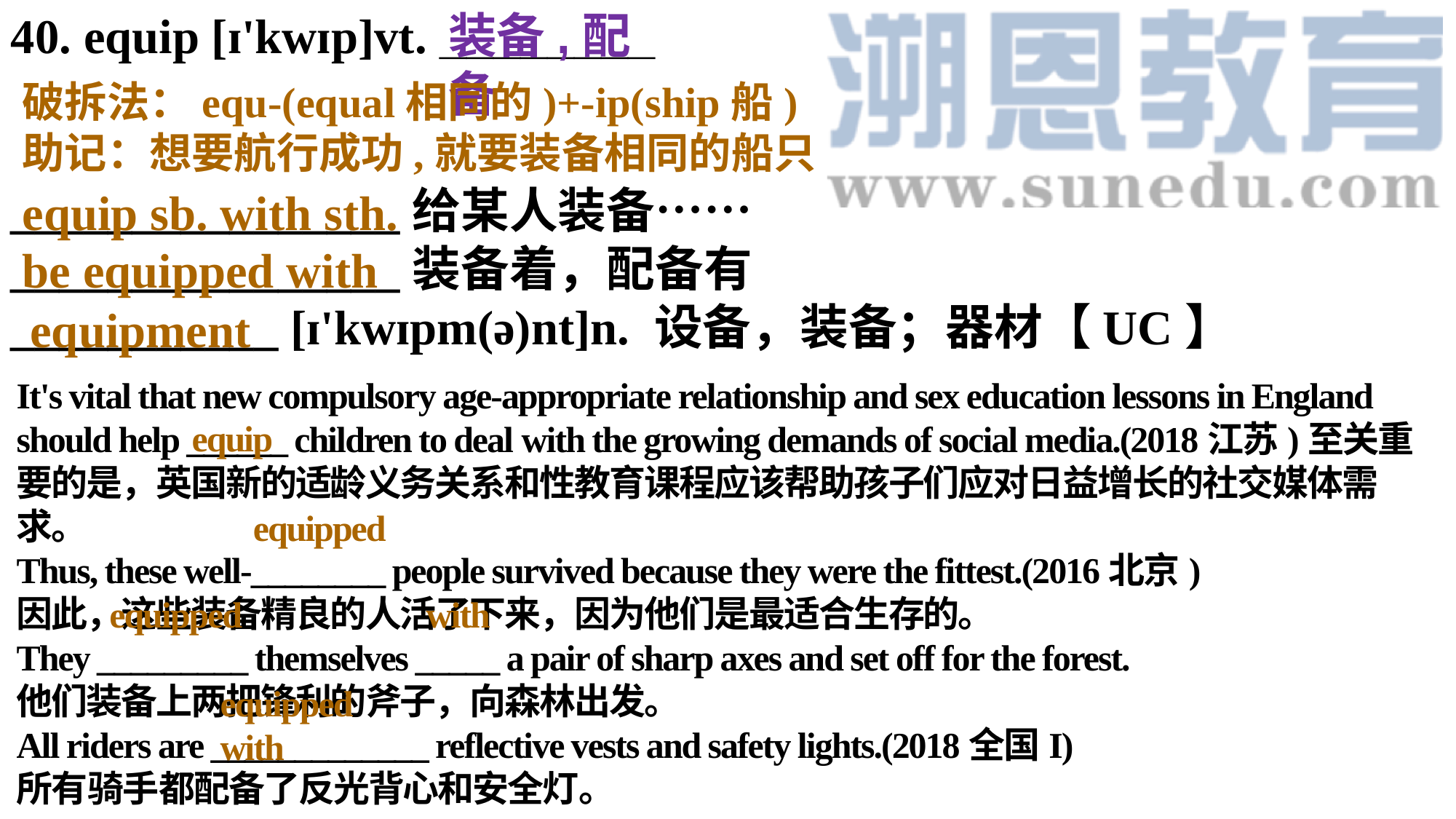

40. equip [ɪ'kwɪp]vt. ________

________________给某人装备……
________________装备着，配备有
___________ [ɪ'kwɪpm(ə)nt]n. 设备，装备；器材【UC】
装备,配备
破拆法：equ-(equal相同的)+-ip(ship船)
助记：想要航行成功,就要装备相同的船只
equip sb. with sth.
be equipped with
equipment
It's vital that new compulsory age-appropriate relationship and sex education lessons in England should help ______ children to deal with the growing demands of social media.(2018江苏)至关重要的是，英国新的适龄义务关系和性教育课程应该帮助孩子们应对日益增长的社交媒体需求。Thus, these well-________ people survived because they were the fittest.(2016北京)因此，这些装备精良的人活了下来，因为他们是最适合生存的。They _________ themselves _____ a pair of sharp axes and set off for the forest.他们装备上两把锋利的斧子，向森林出发。
All riders are _____________ reflective vests and safety lights.(2018全国I)
所有骑手都配备了反光背心和安全灯。

equip
equipped
equipped
with
equipped with